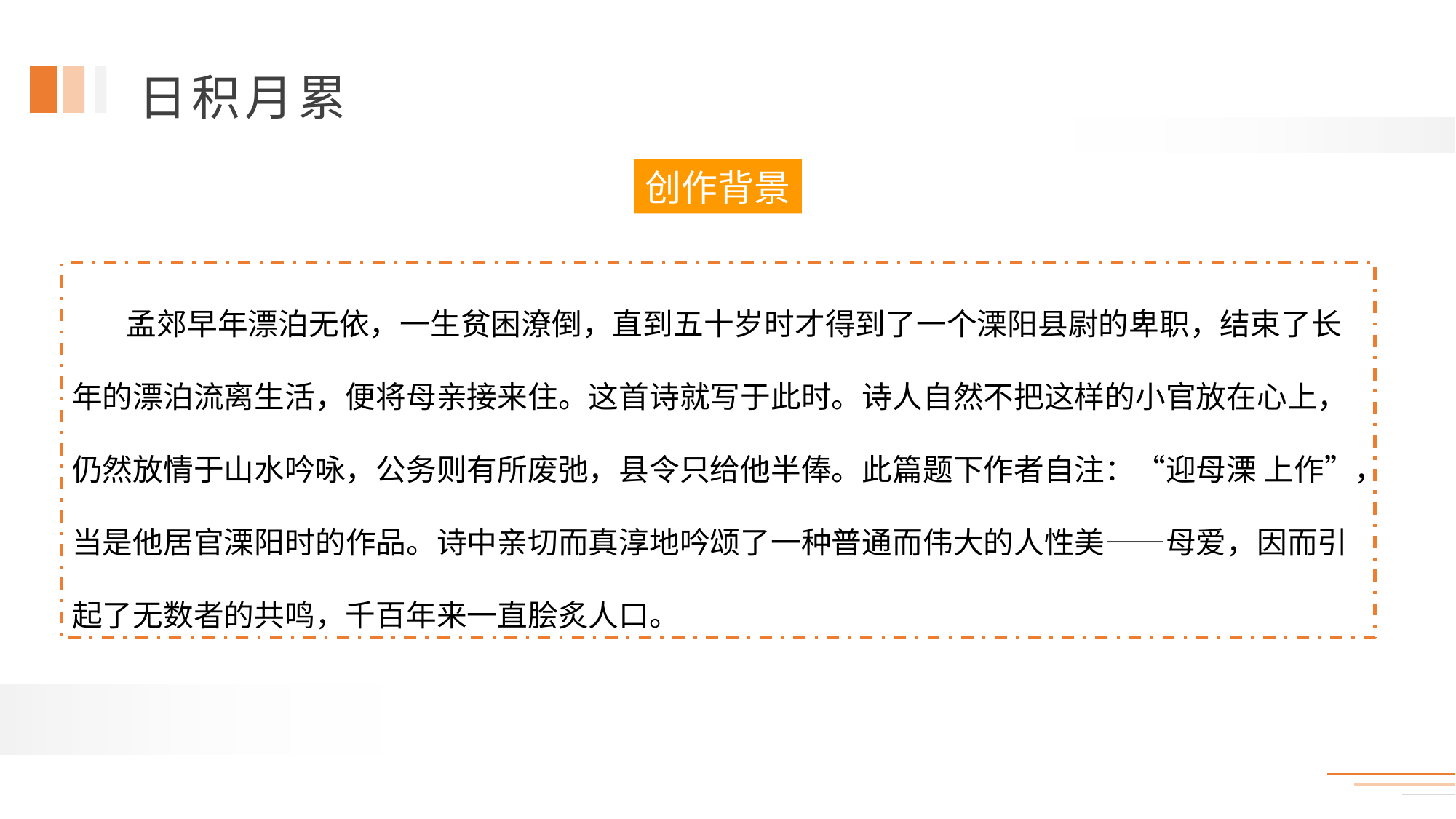

创作背景
       孟郊早年漂泊无依，一生贫困潦倒，直到五十岁时才得到了一个溧阳县尉的卑职，结束了长年的漂泊流离生活，便将母亲接来住。这首诗就写于此时。诗人自然不把这样的小官放在心上，仍然放情于山水吟咏，公务则有所废弛，县令只给他半俸。此篇题下作者自注：“迎母溧 上作”，当是他居官溧阳时的作品。诗中亲切而真淳地吟颂了一种普通而伟大的人性美——母爱，因而引起了无数者的共鸣，千百年来一直脍炙人口。